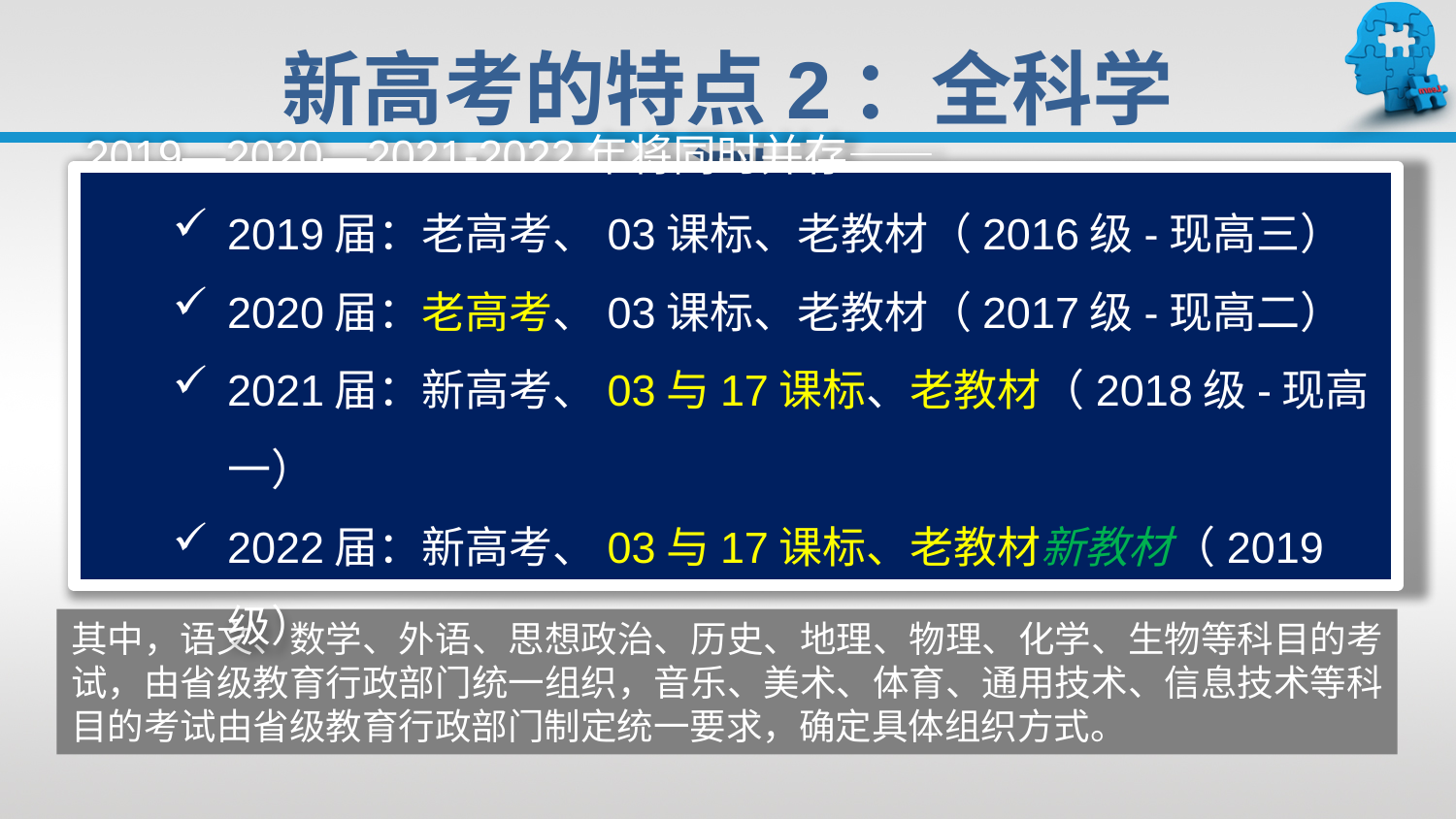

新高考的特点2：全科学测
2019—2020—2021-2022年将同时并存——
2019届：老高考、03课标、老教材（2016级-现高三）
2020届：老高考、03课标、老教材（2017级-现高二）
2021届：新高考、03与17课标、老教材（2018级-现高一）
2022届：新高考、03与17课标、老教材新教材（2019级）
其中，语文、数学、外语、思想政治、历史、地理、物理、化学、生物等科目的考试，由省级教育行政部门统一组织，音乐、美术、体育、通用技术、信息技术等科目的考试由省级教育行政部门制定统一要求，确定具体组织方式。